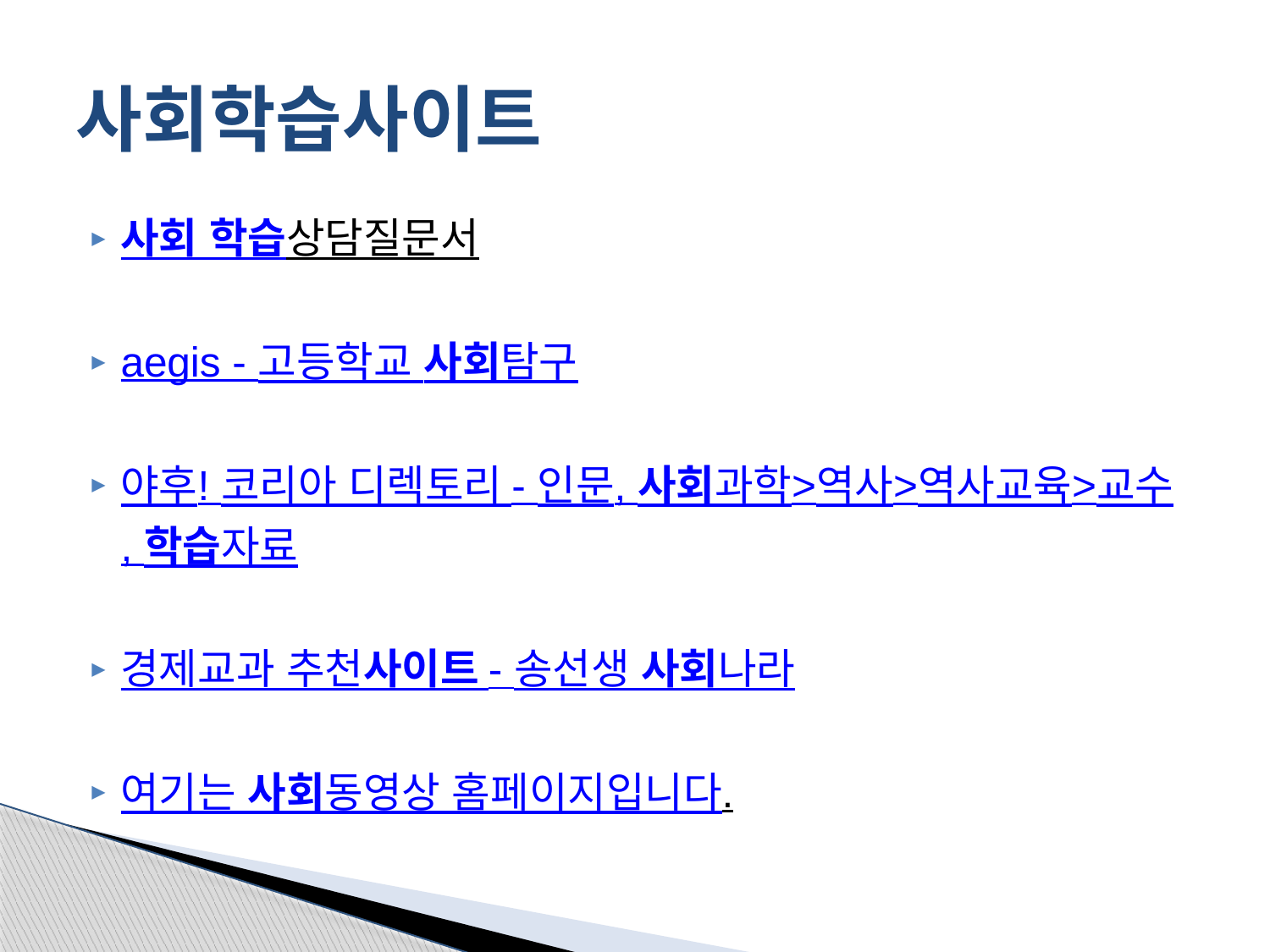

# 사회학습사이트
사회 학습상담질문서

aegis - 고등학교 사회탐구

야후! 코리아 디렉토리 - 인문, 사회과학>역사>역사교육>교수, 학습자료

경제교과 추천사이트 - 송선생 사회나라

여기는 사회동영상 홈페이지입니다.